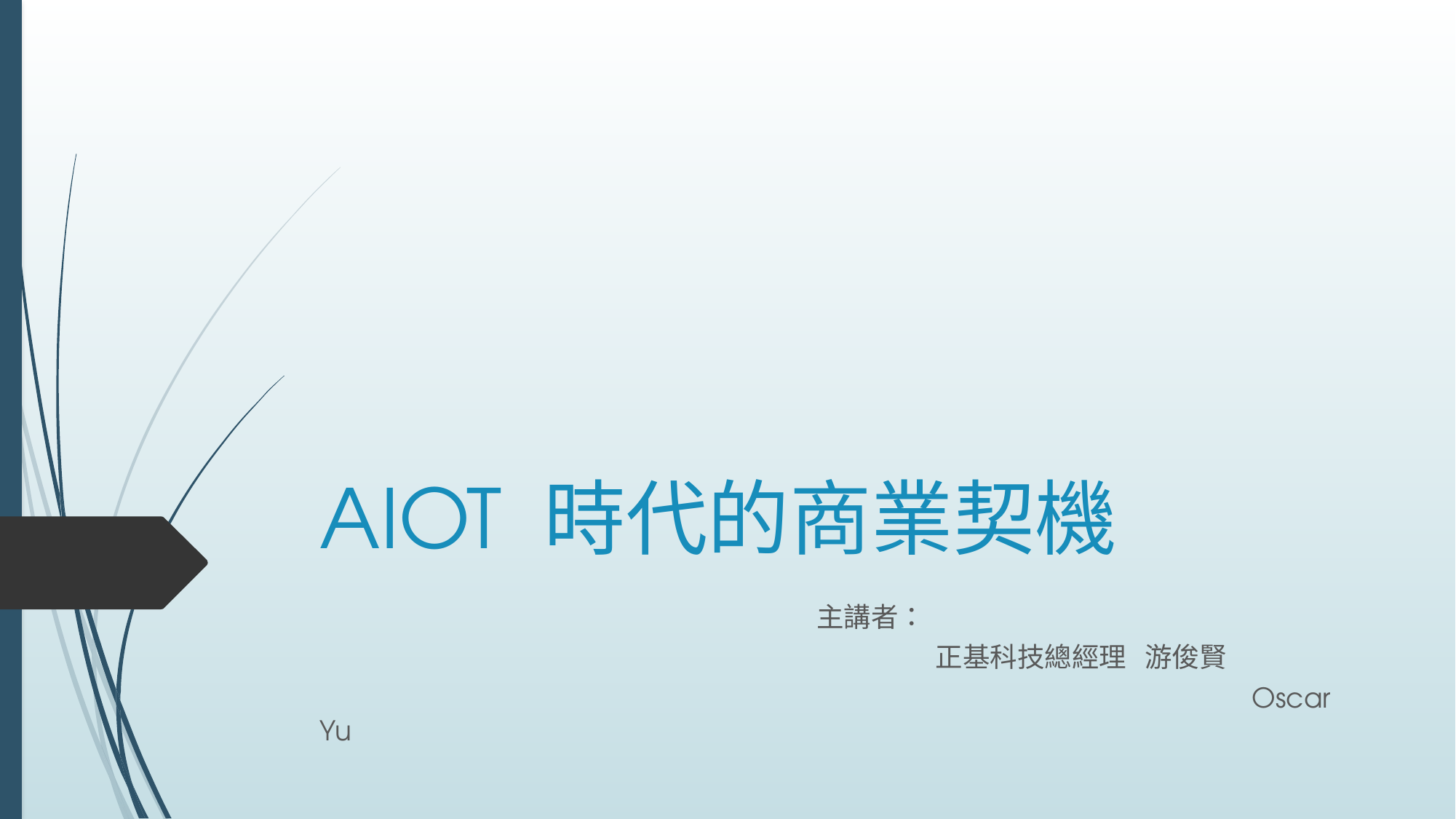

# AIOT 時代的商業契機

                                                                                                                                                                主講者：
                                                                                                   正基科技總經理   游俊賢
                                                                                                                          Oscar Yu